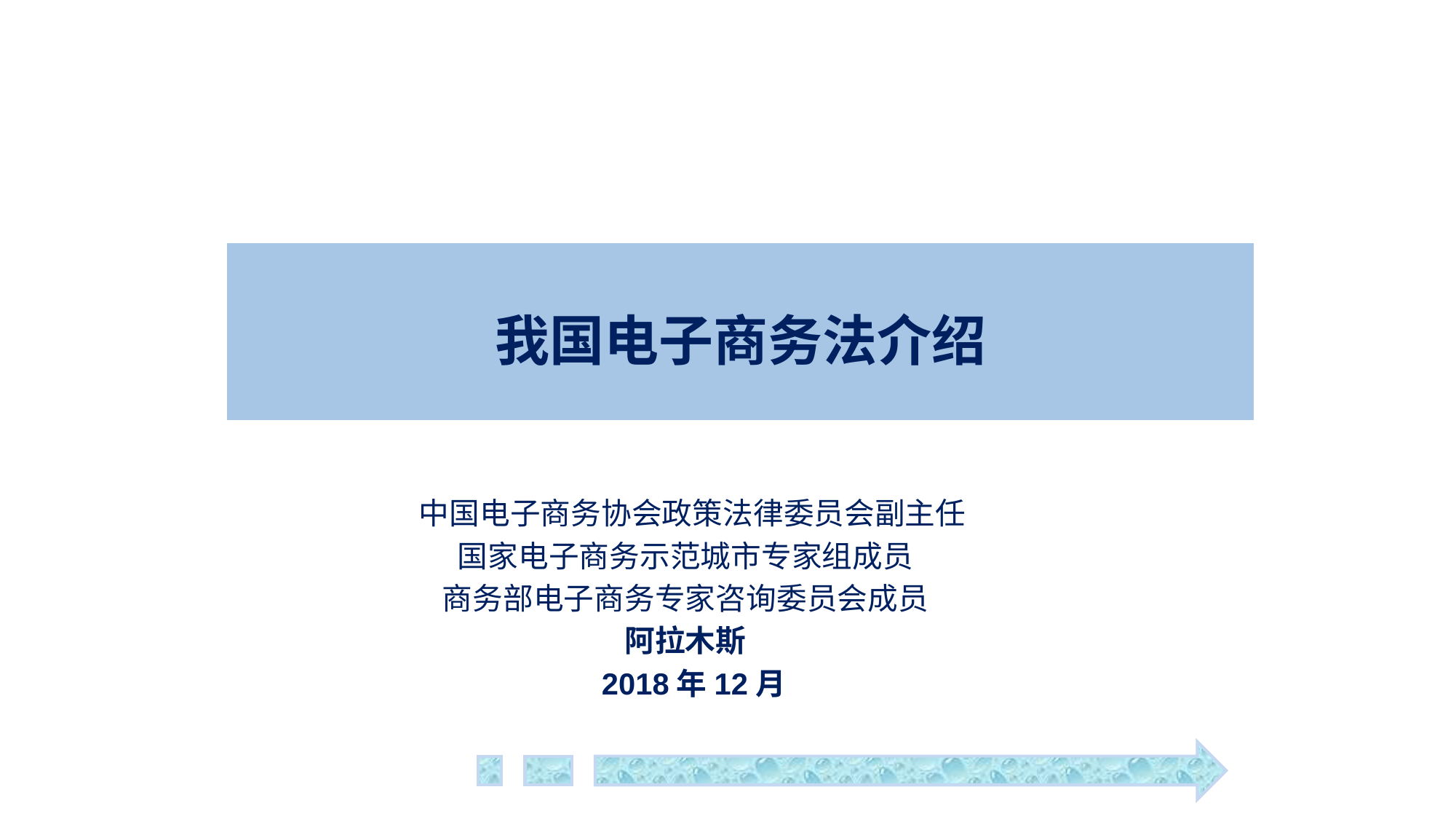

# 我国电子商务法介绍
 中国电子商务协会政策法律委员会副主任
国家电子商务示范城市专家组成员
商务部电子商务专家咨询委员会成员
阿拉木斯
  2018年12月